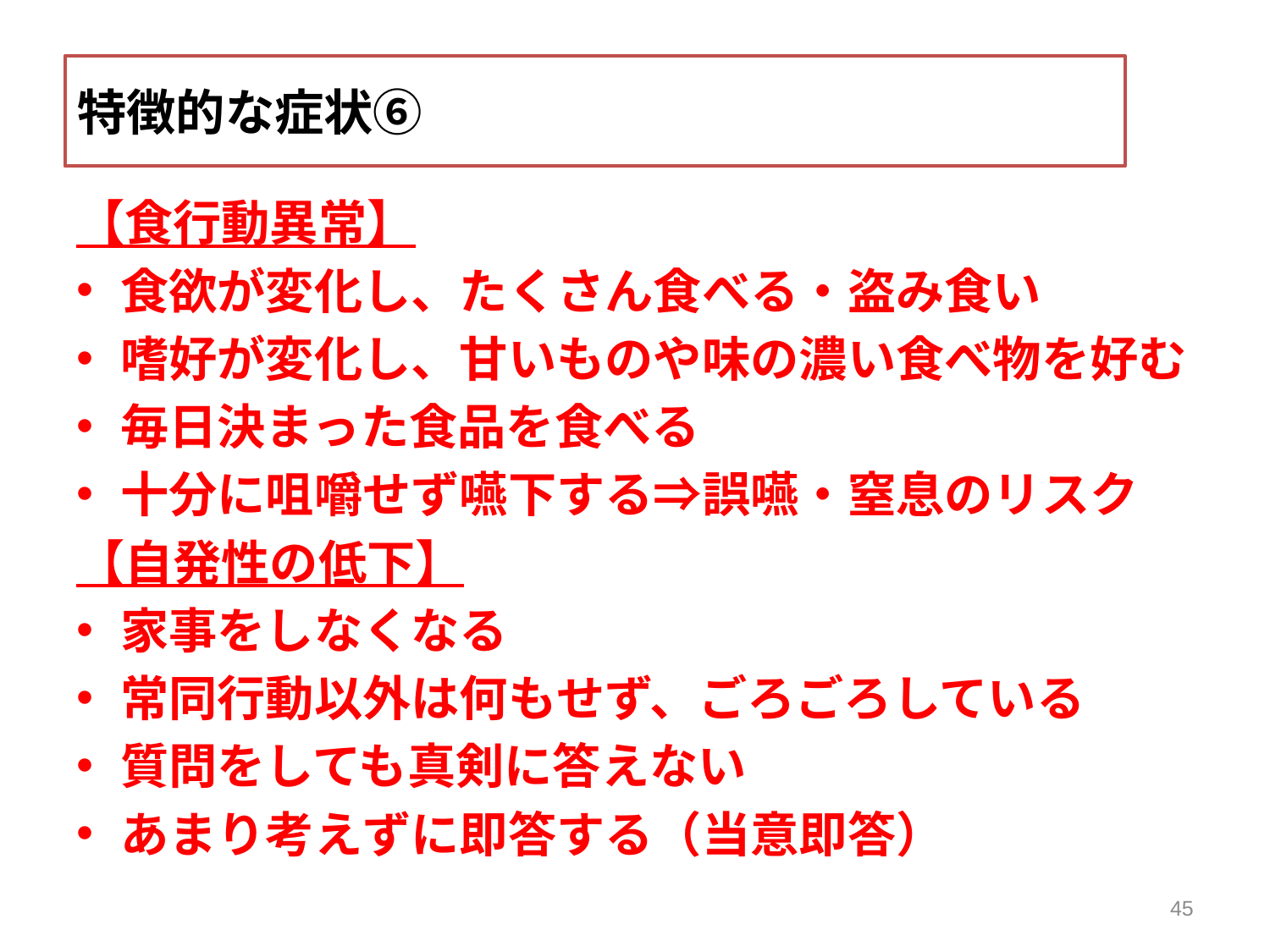

特徴的な症状⑥
【食行動異常】
食欲が変化し、たくさん食べる・盗み食い
嗜好が変化し、甘いものや味の濃い食べ物を好む
毎日決まった食品を食べる
十分に咀嚼せず嚥下する⇒誤嚥・窒息のリスク
【自発性の低下】
家事をしなくなる
常同行動以外は何もせず、ごろごろしている
質問をしても真剣に答えない
あまり考えずに即答する（当意即答）
45